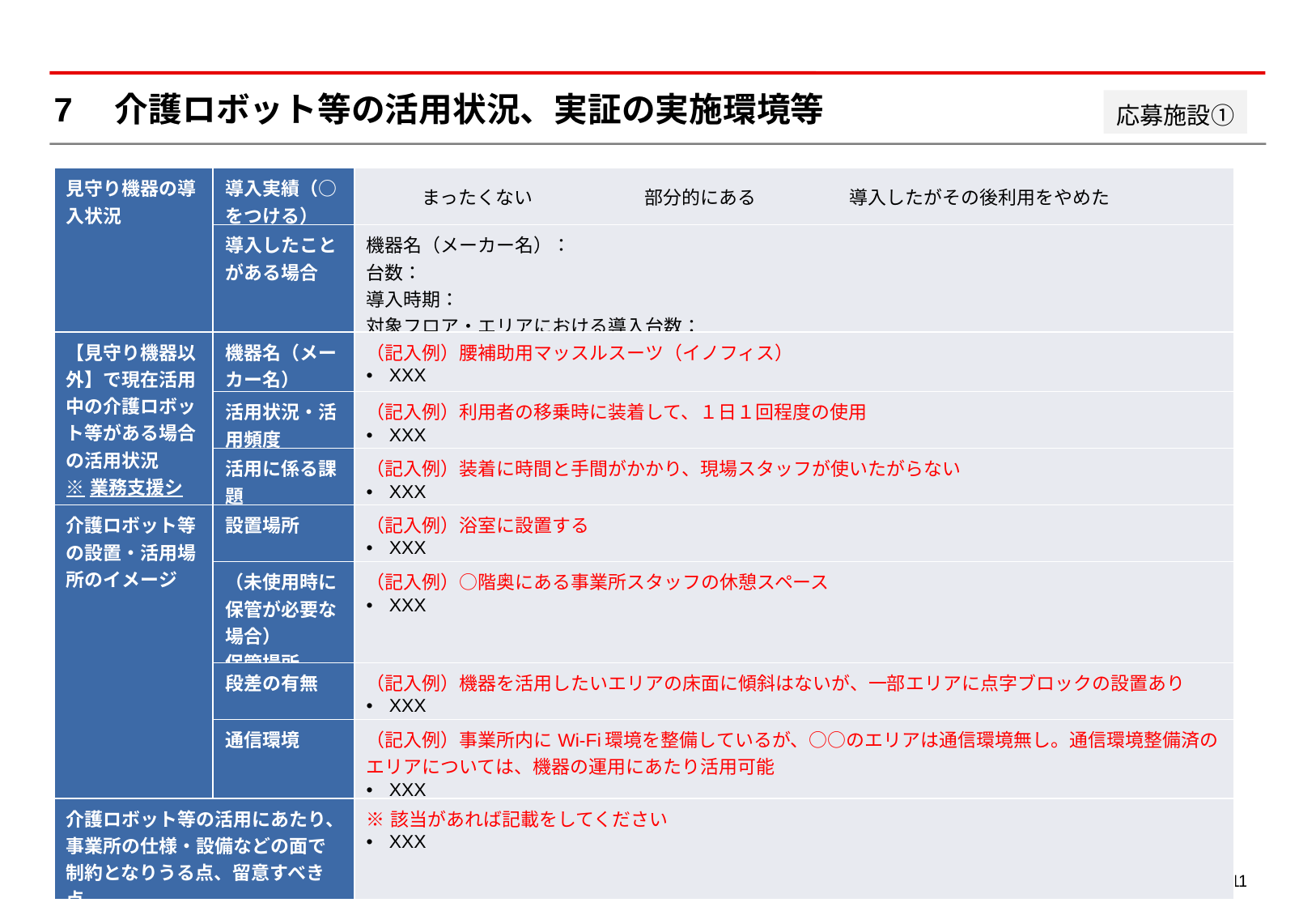

# 7　介護ロボット等の活用状況、実証の実施環境等
応募施設①
| 見守り機器の導入状況 | 導入実績（○をつける） | まったくない　　　　　　部分的にある　　　　　導入したがその後利用をやめた |
| --- | --- | --- |
|  | 導入したことがある場合 | 機器名（メーカー名）： 台数： 導入時期： 対象フロア・エリアにおける導入台数： |
| 【見守り機器以外】で現在活用中の介護ロボット等がある場合の活用状況 ※業務支援システムを含む | 機器名（メーカー名） | （記入例）腰補助用マッスルスーツ（イノフィス） XXX |
|  | 活用状況・活用頻度 | （記入例）利用者の移乗時に装着して、１日１回程度の使用 XXX |
|  | 活用に係る課題 | （記入例）装着に時間と手間がかかり、現場スタッフが使いたがらない XXX |
| 介護ロボット等の設置・活用場所のイメージ | 設置場所 | （記入例）浴室に設置する XXX |
|  | （未使用時に保管が必要な場合） 保管場所 | （記入例）○階奥にある事業所スタッフの休憩スペース XXX |
|  | 段差の有無 | （記入例）機器を活用したいエリアの床面に傾斜はないが、一部エリアに点字ブロックの設置あり XXX |
|  | 通信環境 | （記入例）事業所内にWi-Fi環境を整備しているが、○○のエリアは通信環境無し。通信環境整備済のエリアについては、機器の運用にあたり活用可能 XXX |
| 介護ロボット等の活用にあたり、 事業所の仕様・設備などの面で 制約となりうる点、留意すべき点 |  | ※該当があれば記載をしてください XXX |